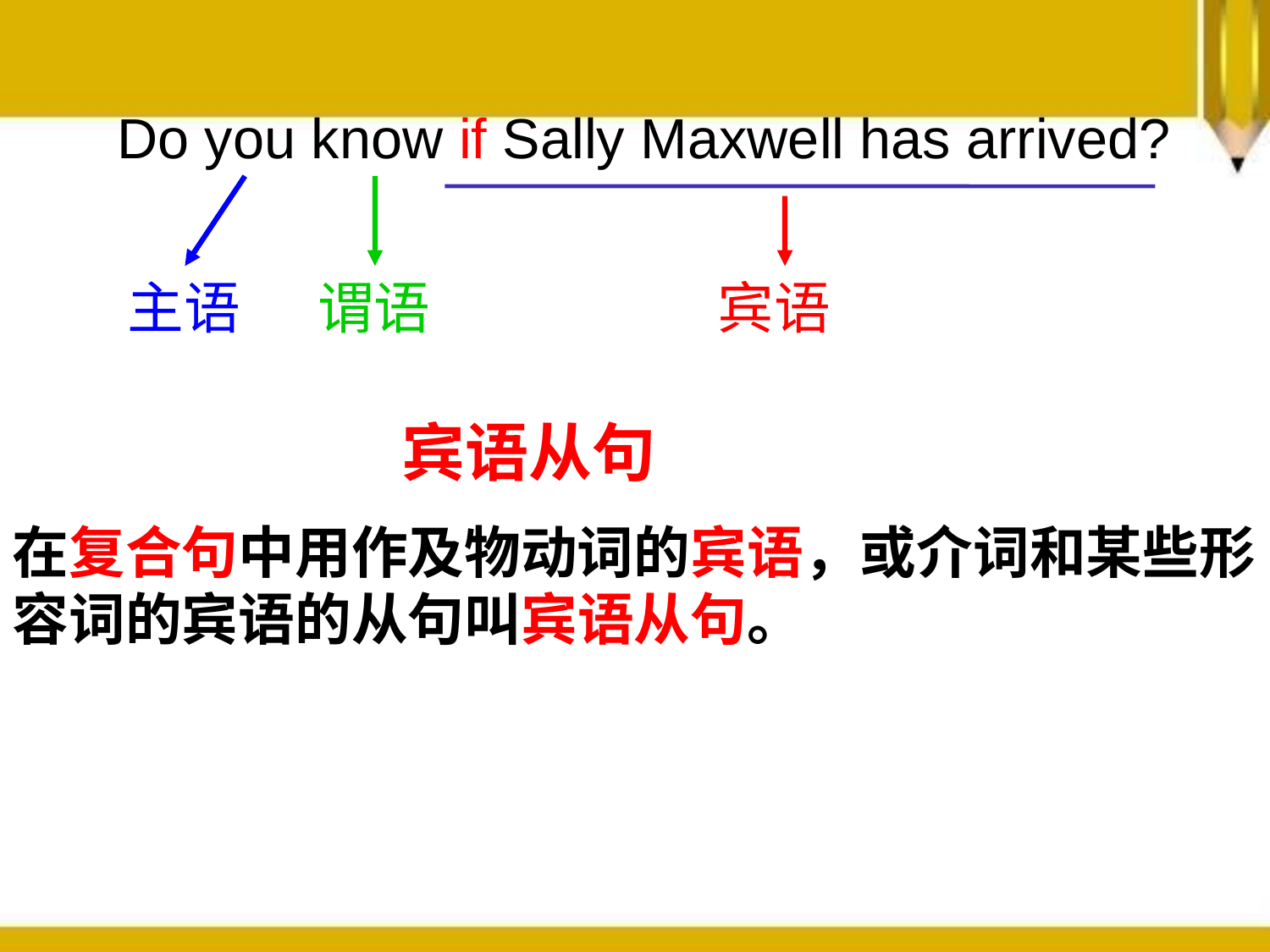

Do you know if Sally Maxwell has arrived?

主语
谓语
宾语
                          宾语从句
在复合句中用作及物动词的宾语，或介词和某些形容词的宾语的从句叫宾语从句。